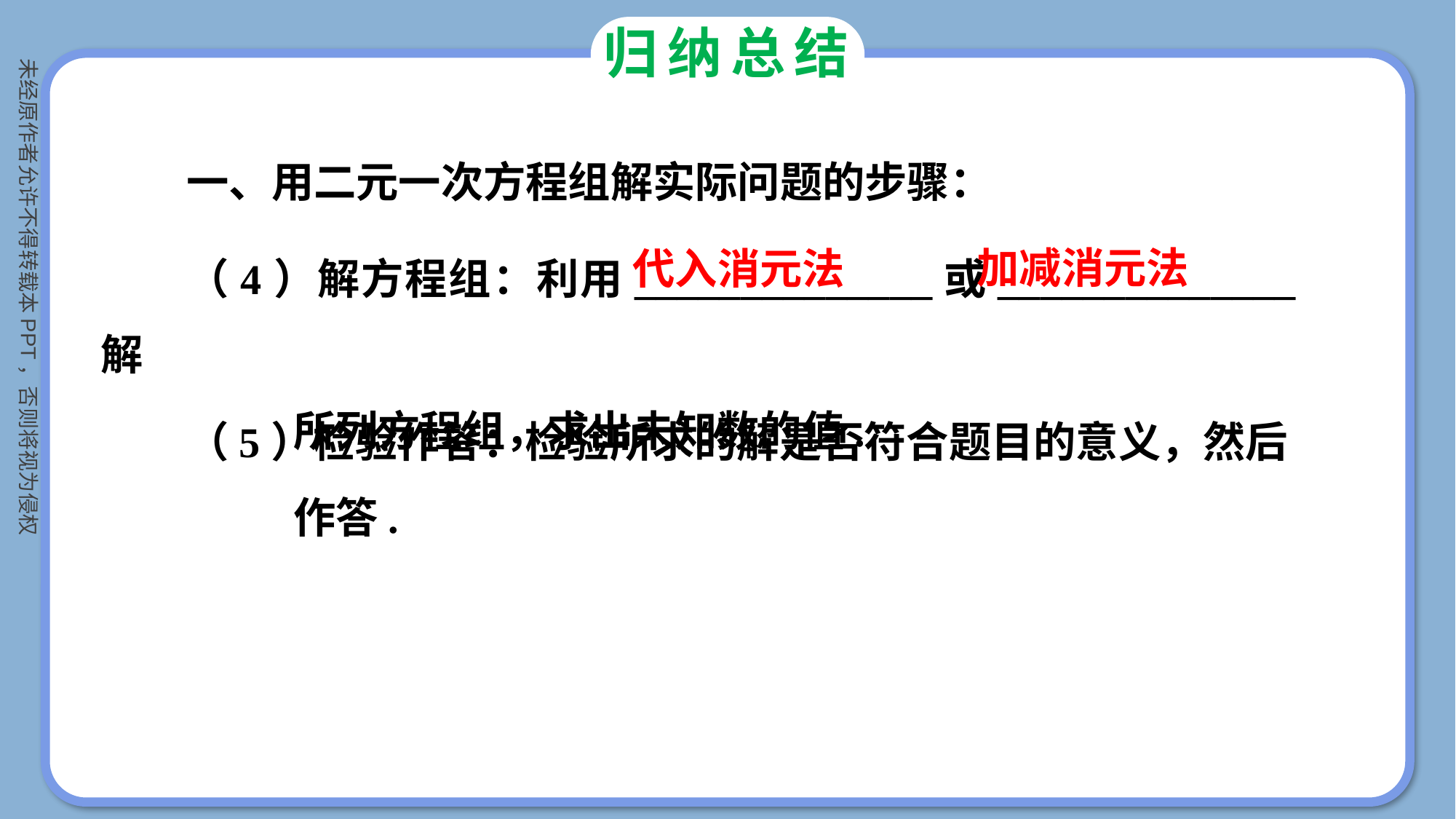

归纳总结
一、用二元一次方程组解实际问题的步骤：
（4）解方程组：利用______________或______________解
          所列方程组，求出未知数的值.
加减消元法
代入消元法
（5）检验作答：检验所求的解是否符合题目的意义，然后
          作答.